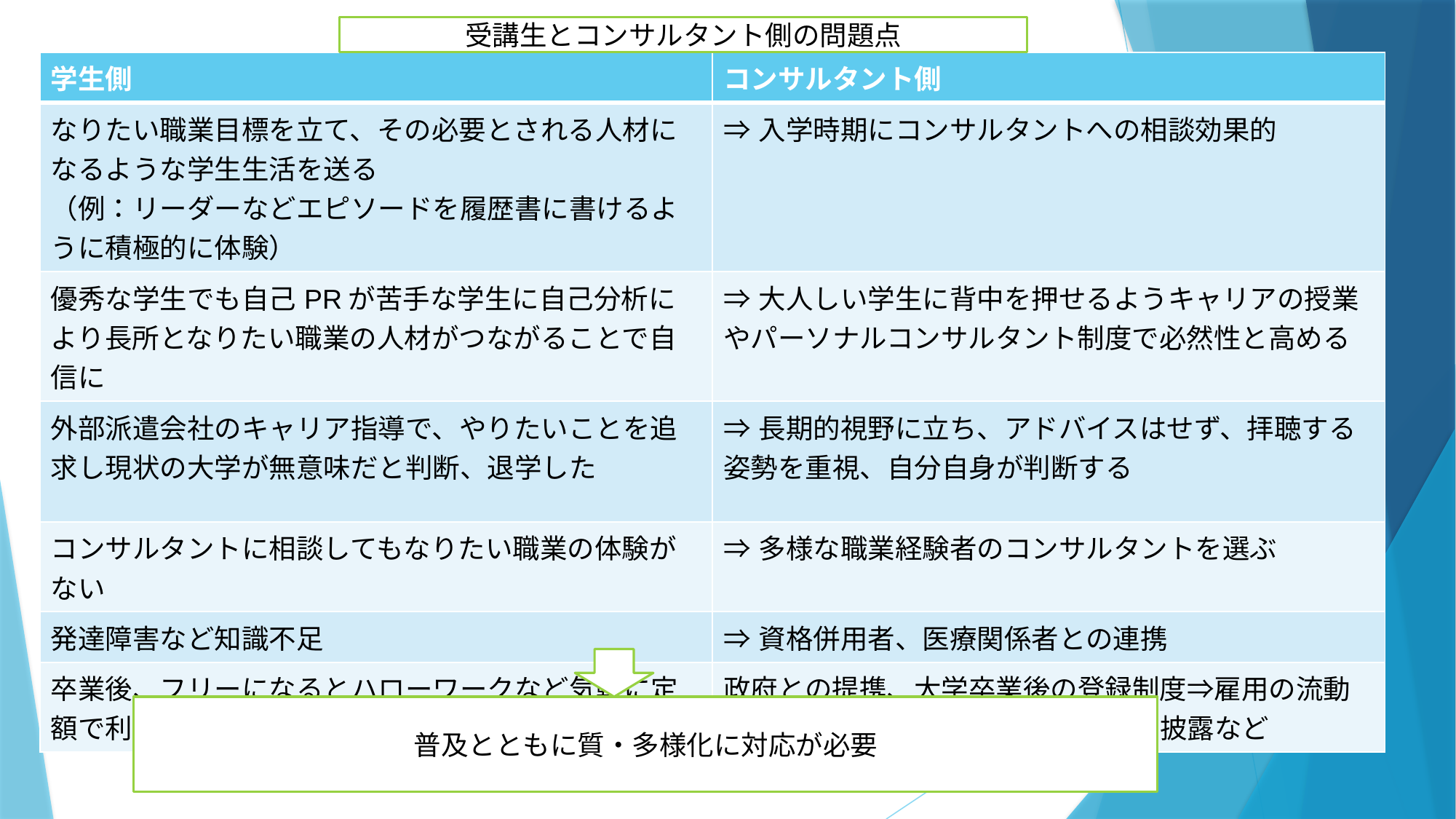

受講生とコンサルタント側の問題点
| 学生側 | コンサルタント側 |
| --- | --- |
| なりたい職業目標を立て、その必要とされる人材になるような学生生活を送る （例：リーダーなどエピソードを履歴書に書けるように積極的に体験） | ⇒入学時期にコンサルタントへの相談効果的 |
| 優秀な学生でも自己PRが苦手な学生に自己分析により長所となりたい職業の人材がつながることで自信に | ⇒大人しい学生に背中を押せるようキャリアの授業やパーソナルコンサルタント制度で必然性と高める |
| 外部派遣会社のキャリア指導で、やりたいことを追求し現状の大学が無意味だと判断、退学した | ⇒長期的視野に立ち、アドバイスはせず、拝聴する姿勢を重視、自分自身が判断する |
| コンサルタントに相談してもなりたい職業の体験がない | ⇒多様な職業経験者のコンサルタントを選ぶ |
| 発達障害など知識不足 | ⇒資格併用者、医療関係者との連携 |
| 卒業後、フリーになるとハローワークなど気軽に定額で利用できない | 政府との提携、大学卒業後の登録制度⇒雇用の流動化抑制、現役学生への職業体験談の披露など |

普及とともに質・多様化に対応が必要